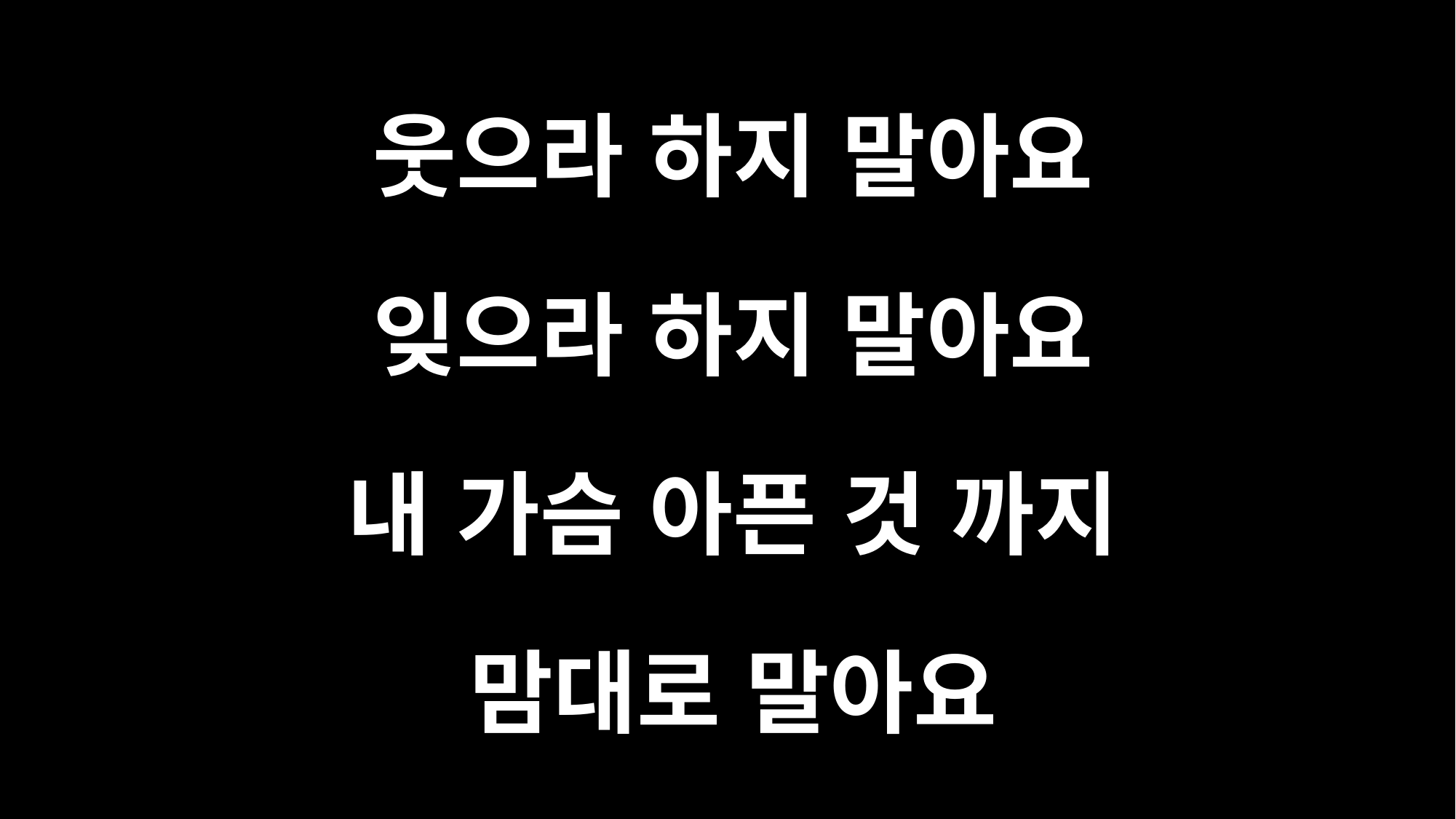

웃으라 하지 말아요
잊으라 하지 말아요
내 가슴 아픈 것 까지
맘대로 말아요